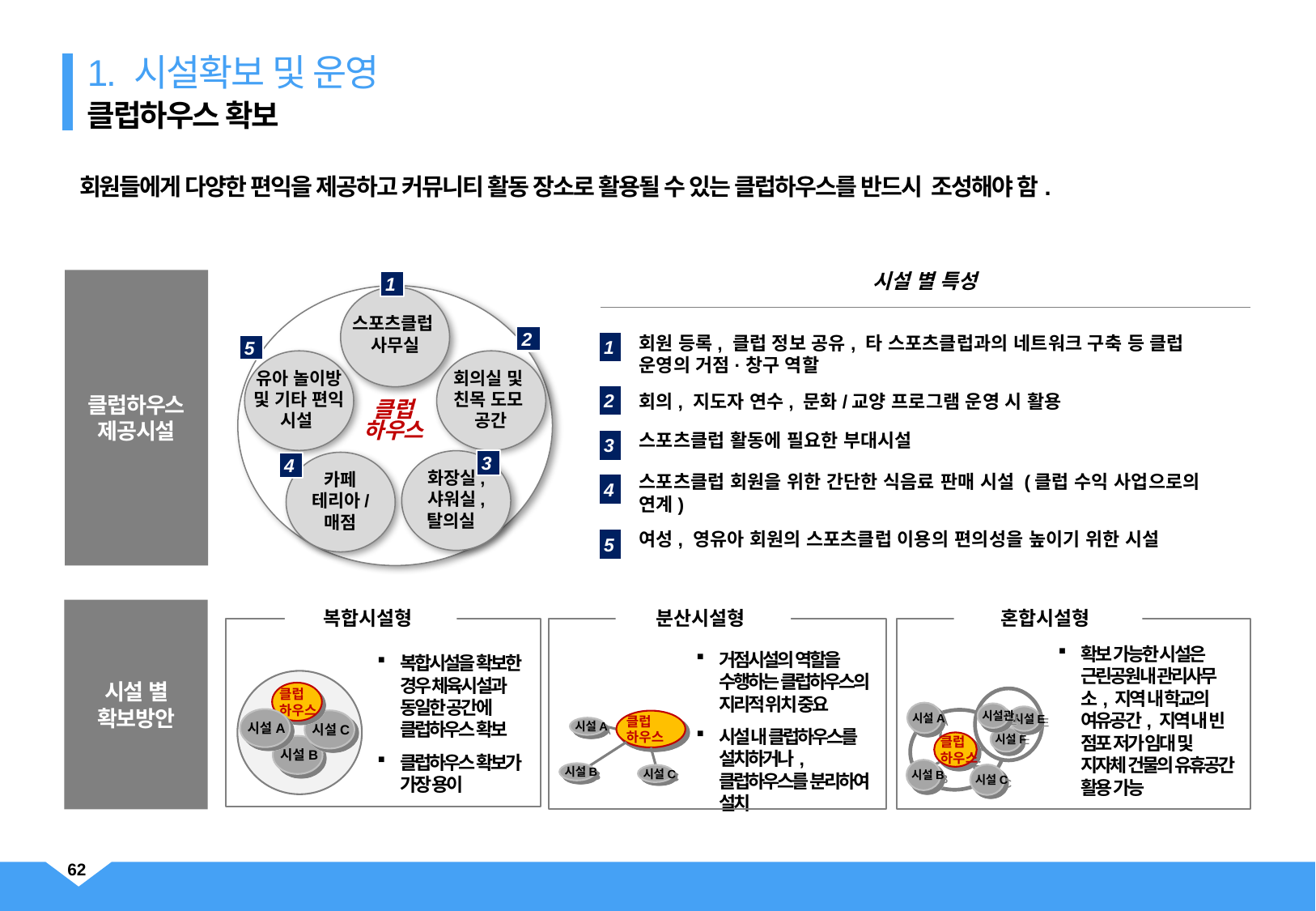

1. 시설확보 및 운영
클럽하우스 확보
회원들에게 다양한 편익을 제공하고 커뮤니티 활동 장소로 활용될 수 있는 클럽하우스를 반드시  조성해야 함.
시설 별 특성
클럽하우스
제공시설
1
스포츠클럽
사무실

2
1
회원 등록, 클럽 정보 공유, 타 스포츠클럽과의 네트워크 구축 등 클럽 운영의 거점·창구 역할
5
유아 놀이방 및 기타 편익 시설
회의실 및
친목 도모
공간

2
회의, 지도자 연수, 문화/교양 프로그램 운영 시 활용
클럽
하우스
스포츠클럽 활동에 필요한 부대시설
3
화장실, 샤워실, 탈의실
3
카페
테리아/
매점

4
스포츠클럽 회원을 위한 간단한 식음료 판매 시설 (클럽 수익 사업으로의 연계)
4
여성, 영유아 회원의 스포츠클럽 이용의 편의성을 높이기 위한 시설
5
시설 별 확보방안
복합시설형
분산시설형
혼합시설형

확보 가능한 시설은 근린공원내 관리사무소, 지역 내 학교의 여유공간, 지역 내 빈 점포 저가 임대 및 지자체 건물의 유휴공간 활용 가능
거점시설의 역할을 수행하는 클럽하우스의 지리적 위치 중요
시설 내 클럽하우스를 설치하거나, 클럽하우스를 분리하여 설치
복합시설을 확보한 경우 체육시설과 동일한 공간에 클럽하우스 확보
클럽하우스 확보가 가장 용이

클럽
하우스
시설A
시설C
시설B

시설A
시설관
시설E

시설F
클럽
하우스
시설B
시설C
클럽
하우스
시설A
시설B
시설C